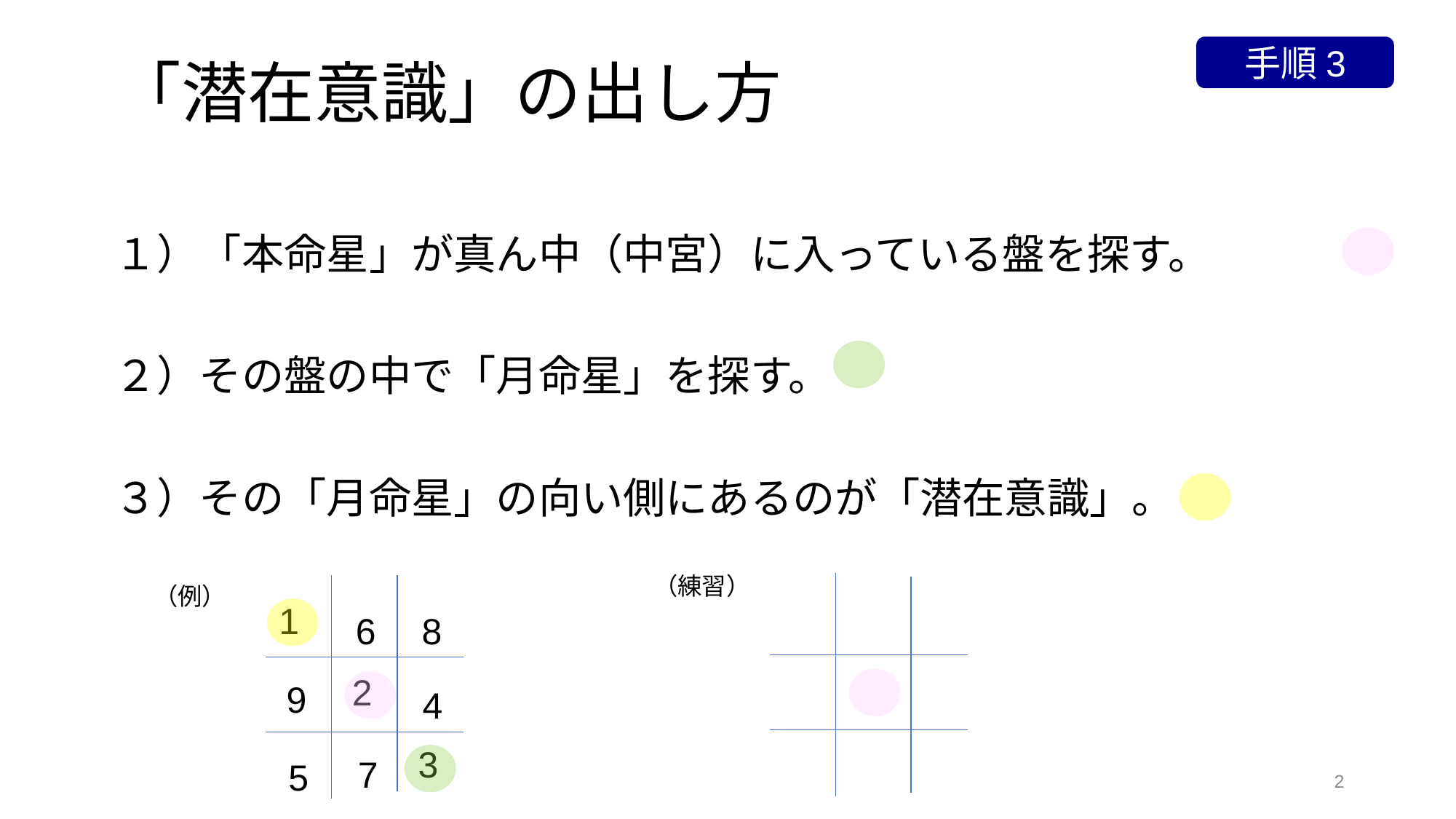

手順3
# 「潜在意識」の出し方
１）「本命星」が真ん中（中宮）に入っている盤を探す。

２）その盤の中で「月命星」を探す。

３）その「月命星」の向い側にあるのが「潜在意識」。

（練習）
（例）
1

6
8
2

9

4
3

7
5
2